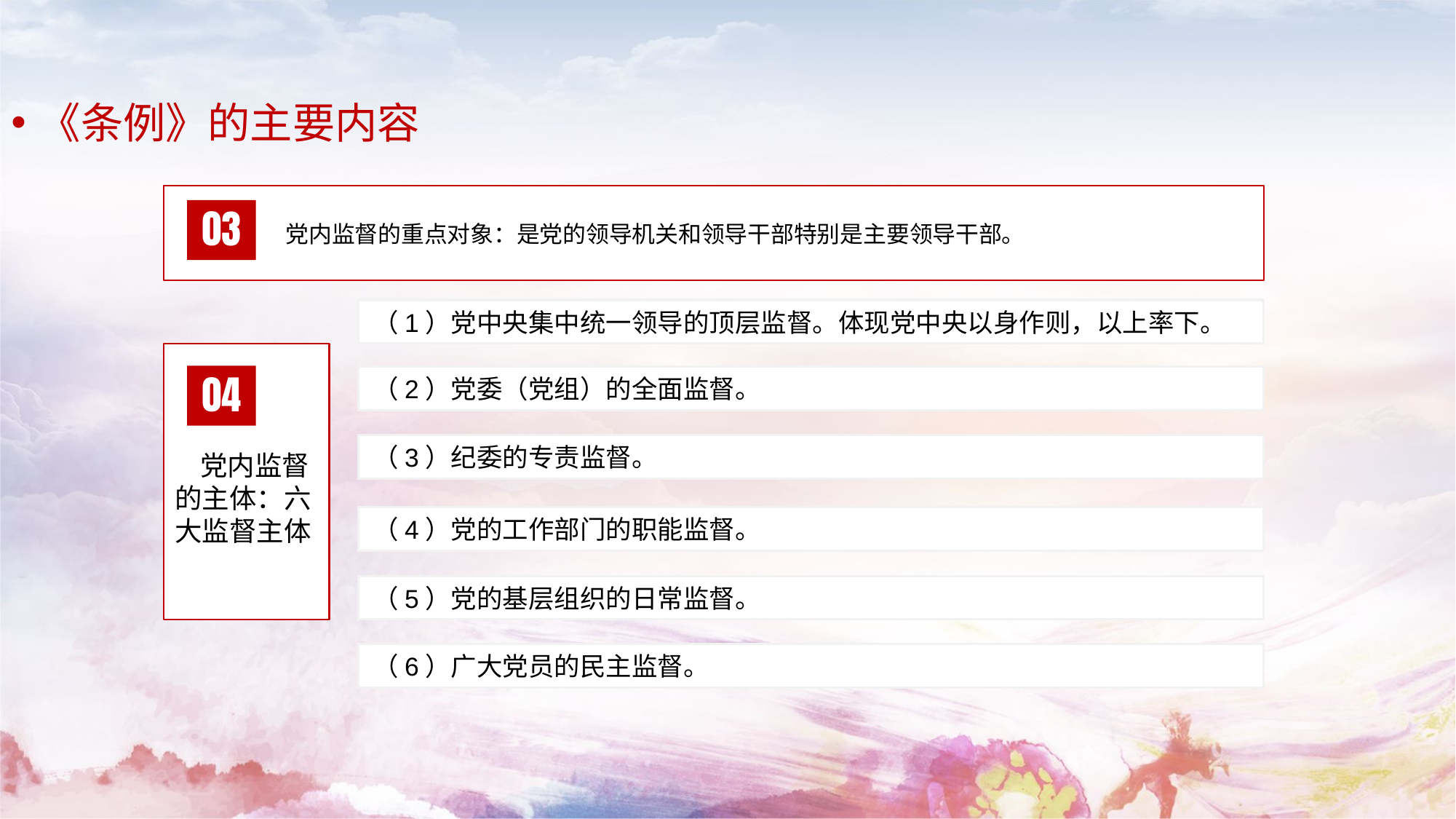

《条例》的主要内容

           党内监督的重点对象：是党的领导机关和领导干部特别是主要领导干部。

03

（1）党中央集中统一领导的顶层监督。体现党中央以身作则，以上率下。
                  党内监督的主体：六大监督主体

04
（2）党委（党组）的全面监督。
（3）纪委的专责监督。
（4）党的工作部门的职能监督。
（5）党的基层组织的日常监督。
（6）广大党员的民主监督。